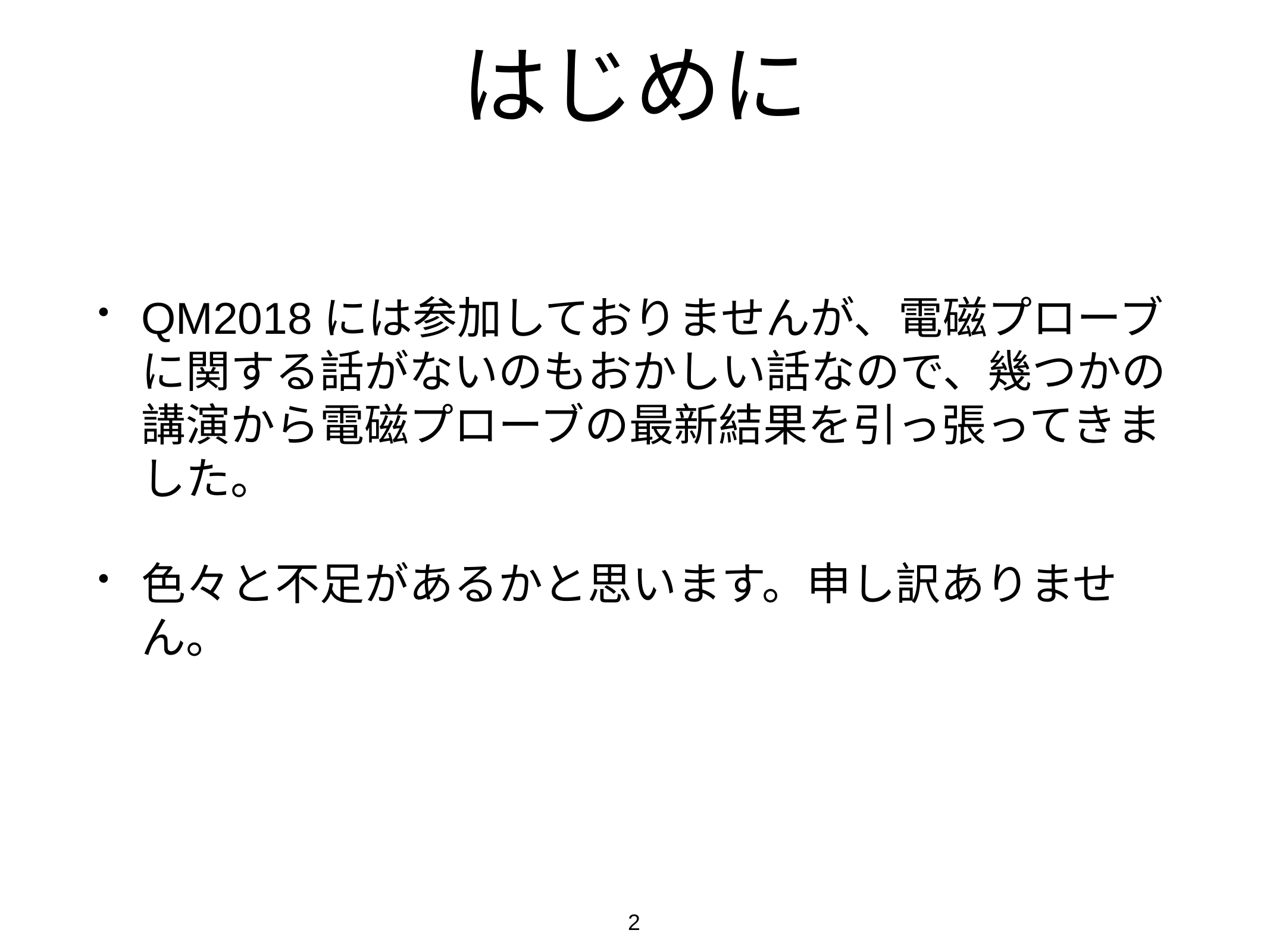

# はじめに
QM2018には参加しておりませんが、電磁プローブに関する話がないのもおかしい話なので、幾つかの講演から電磁プローブの最新結果を引っ張ってきました。
色々と不足があるかと思います。申し訳ありません。
2